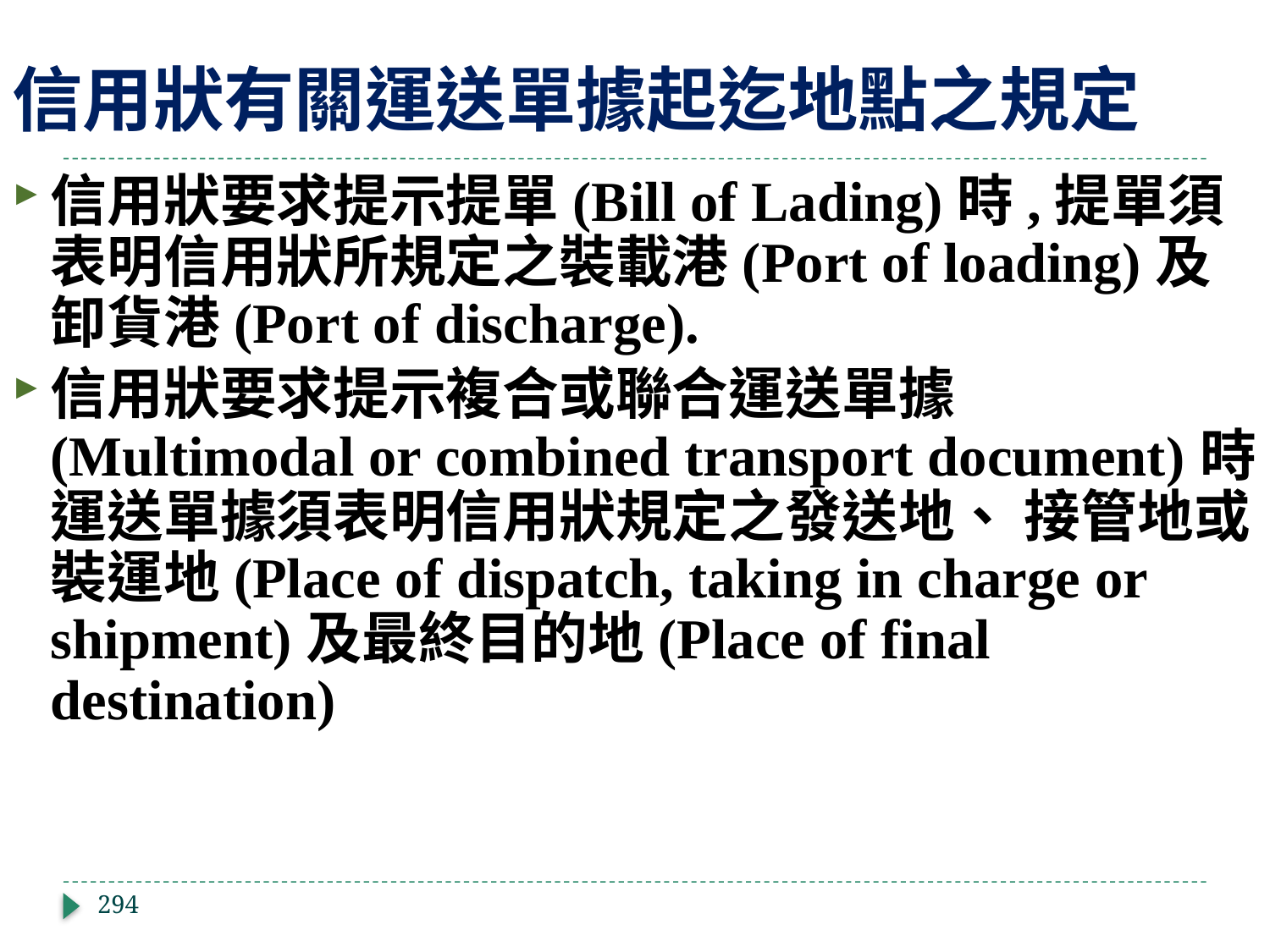

# 信用狀有關運送單據起迄地點之規定
信用狀要求提示提單(Bill of Lading)時,提單須表明信用狀所規定之裝載港(Port of loading)及卸貨港(Port of discharge).
信用狀要求提示複合或聯合運送單據(Multimodal or combined transport document)時,運送單據須表明信用狀規定之發送地、 接管地或裝運地(Place of dispatch, taking in charge or shipment)及最終目的地(Place of final destination)
294